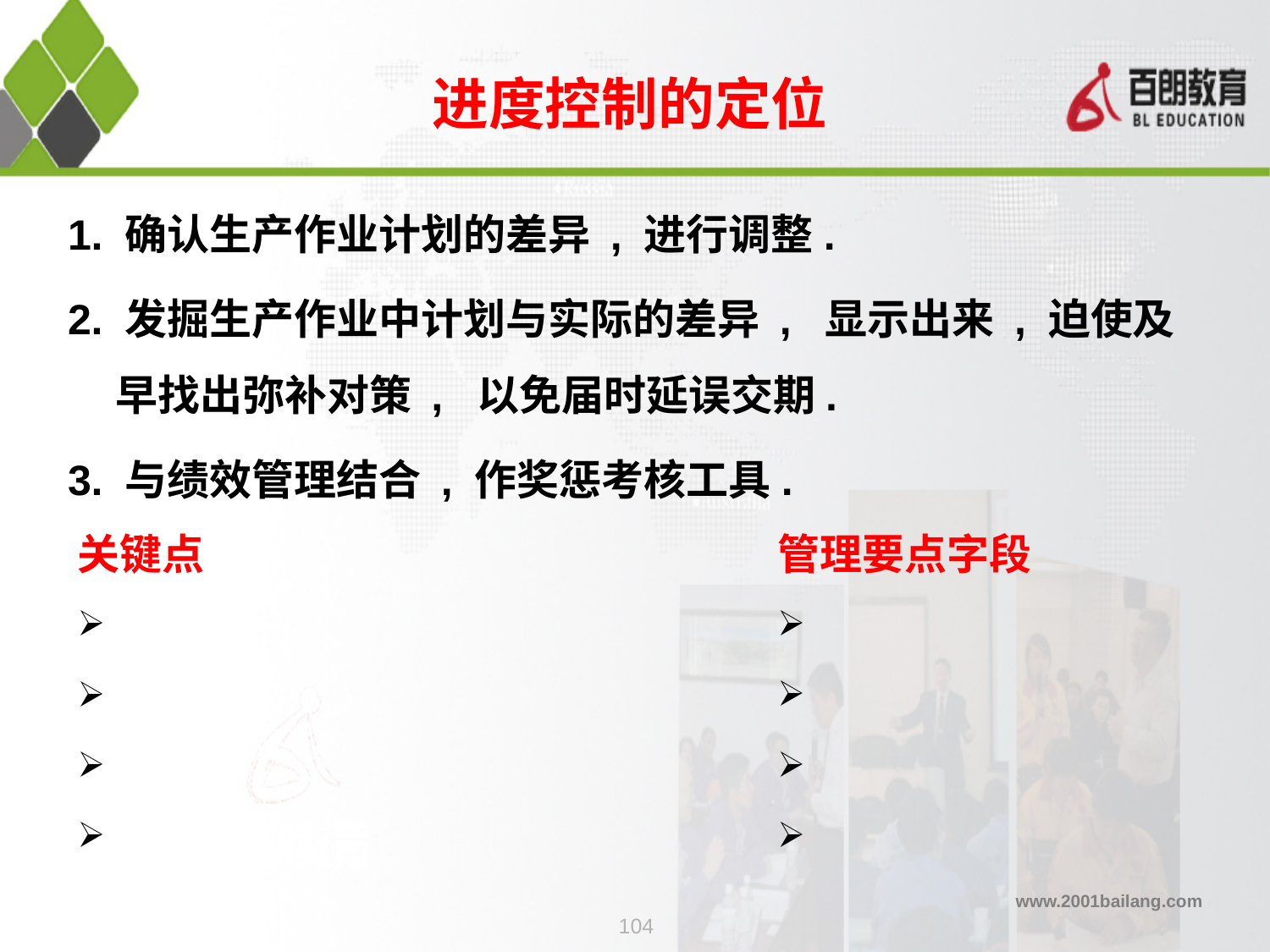

# 进度控制的定位
1. 确认生产作业计划的差异 , 进行调整.
2. 发掘生产作业中计划与实际的差异 ,  显示出来 , 迫使及早找出弥补对策 ,  以免届时延误交期.
3. 与绩效管理结合 , 作奖惩考核工具.
关键点

管理要点字段

104